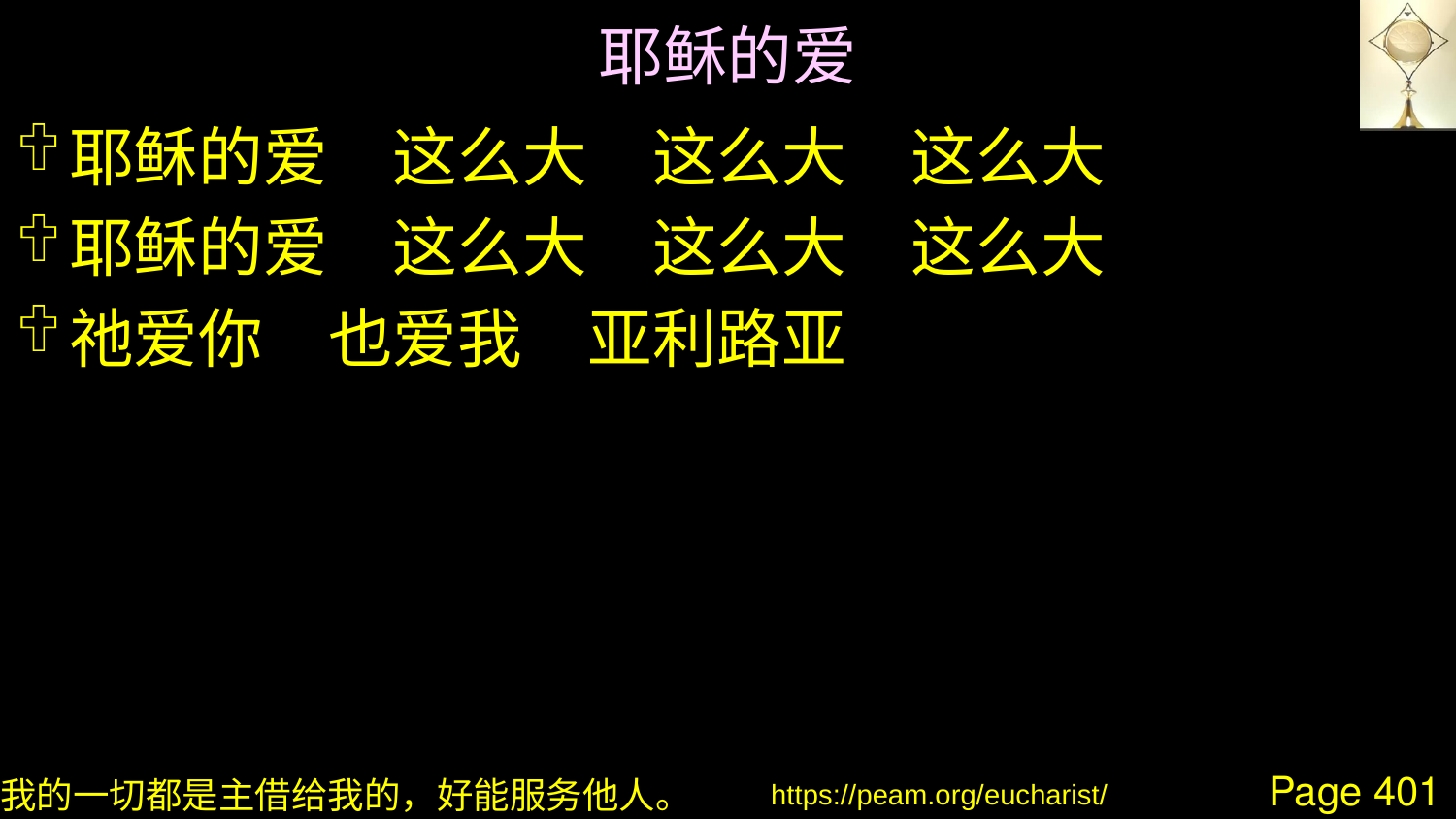

# 耶稣的爱
耶稣的爱　这么大　这么大　这么大
耶稣的爱　这么大　这么大　这么大
祂爱你　也爱我　亚利路亚